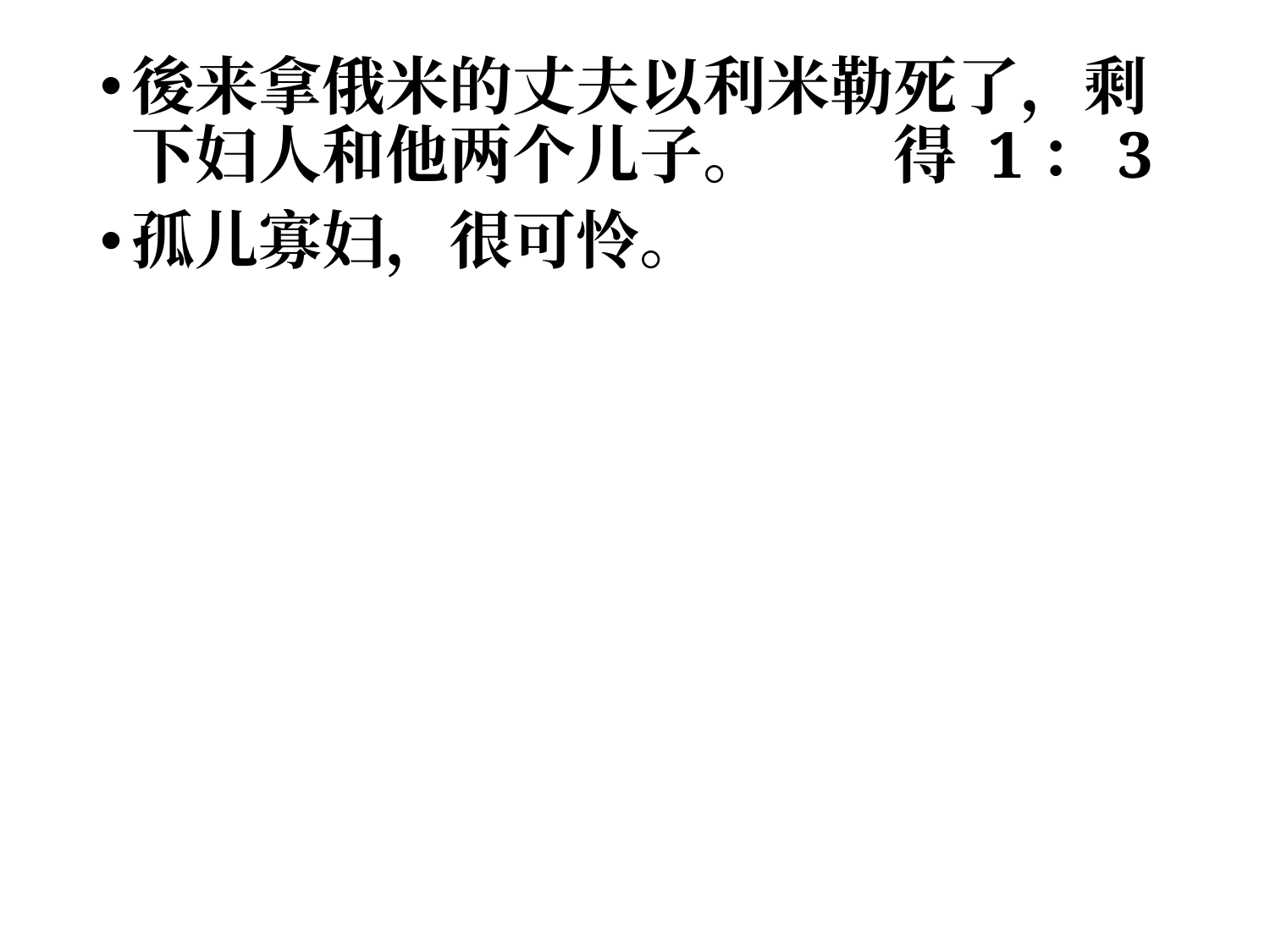

後来拿俄米的丈夫以利米勒死了，剩下妇人和他两个儿子。	得 1：3
孤儿寡妇，很可怜。